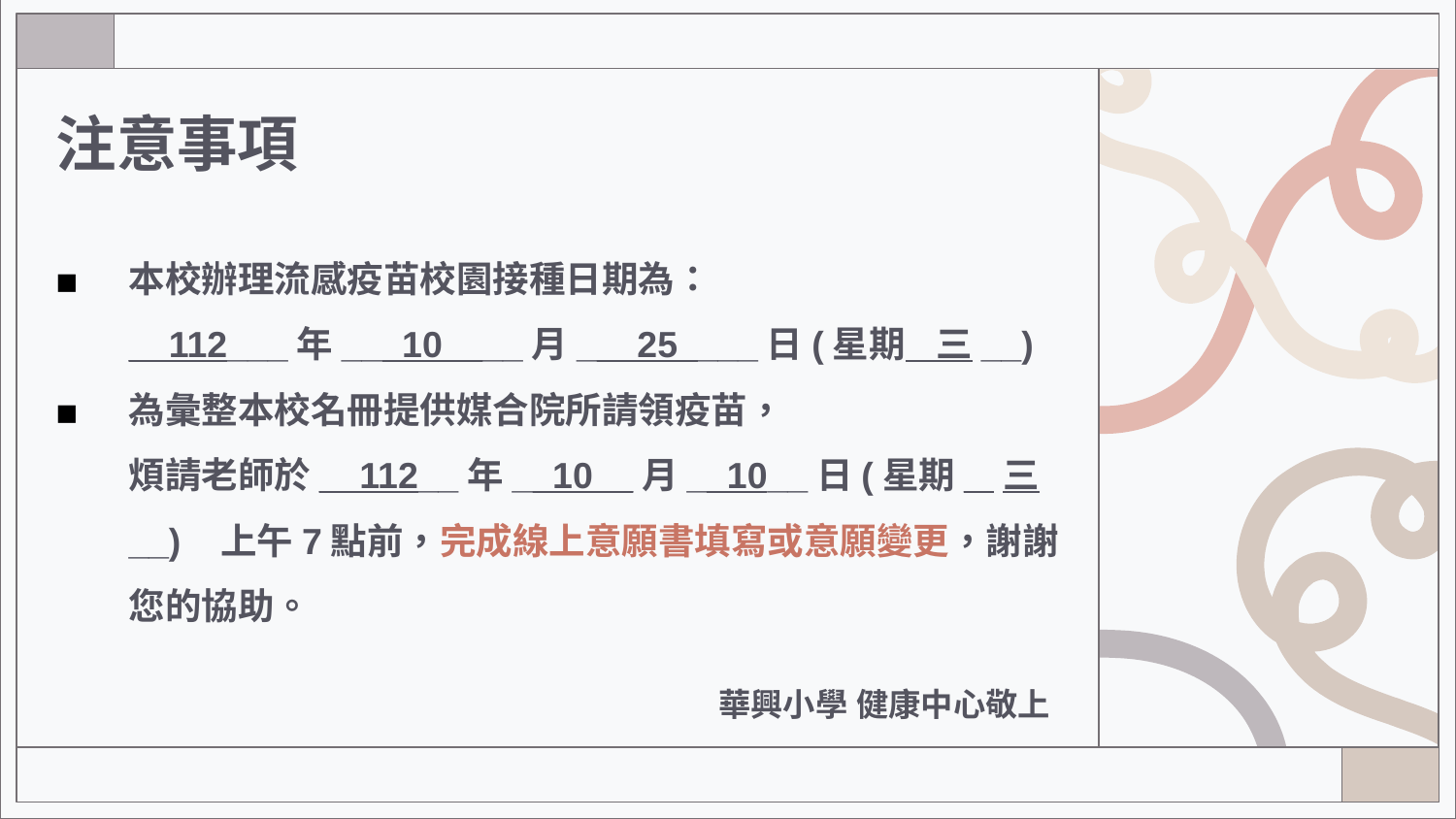

# 注意事項
本校辦理流感疫苗校園接種日期為：
__112___年___10____月___25____日(星期   三__)
為彙整本校名冊提供媒合院所請領疫苗，
煩請老師於__112__年__10__月__10__日(星期_ 三__)   上午7點前，完成線上意願書填寫或意願變更，謝謝您的協助。

華興小學 健康中心敬上